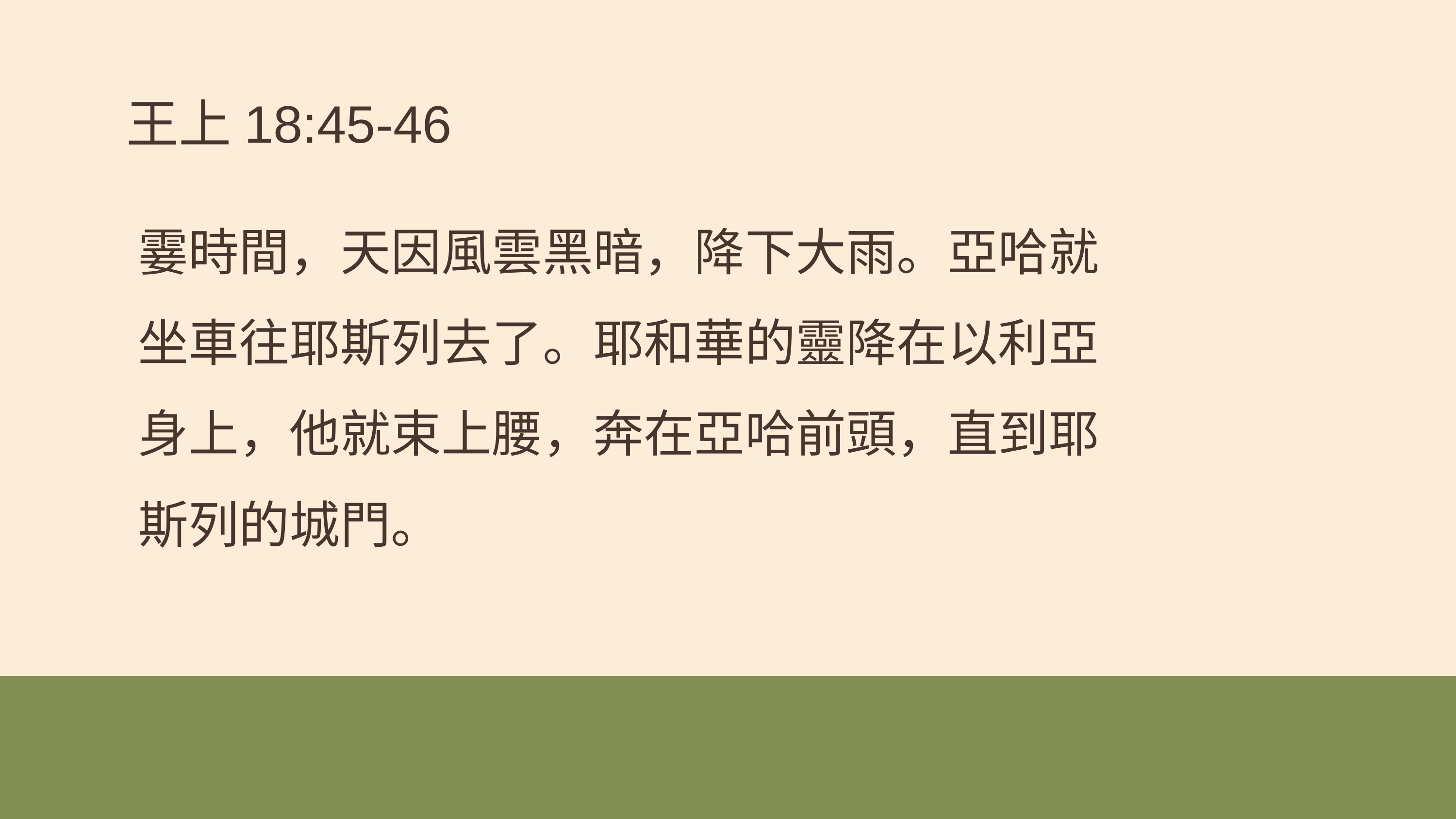

王上18:45-46
霎時間，天因風雲黑暗，降下大雨。亞哈就坐車往耶斯列去了。耶和華的靈降在以利亞身上，他就束上腰，奔在亞哈前頭，直到耶斯列的城門。